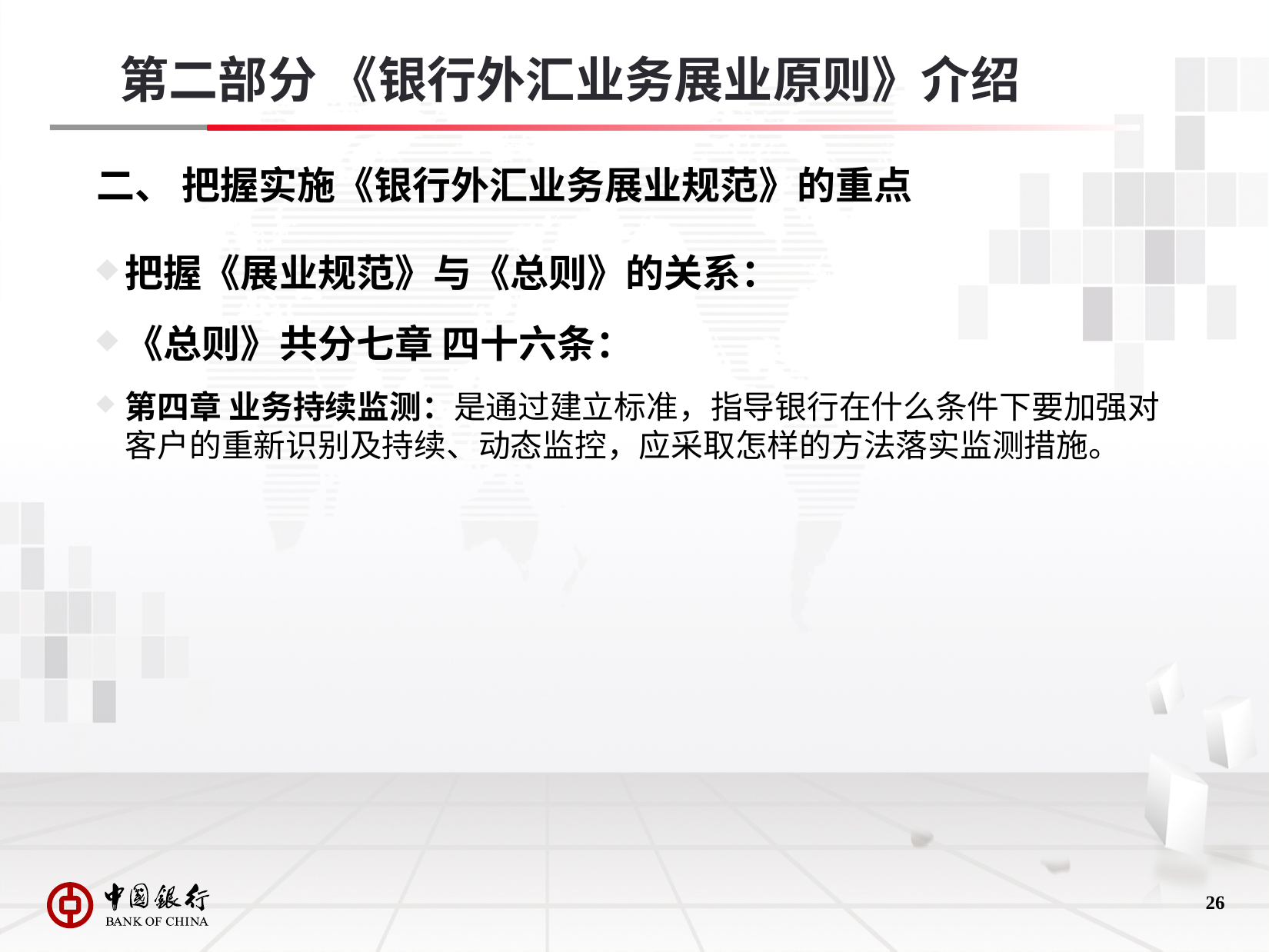

第二部分 《银行外汇业务展业原则》介绍
# 二、 把握实施《银行外汇业务展业规范》的重点
把握《展业规范》与《总则》的关系：
《总则》共分七章 四十六条：
第四章 业务持续监测：是通过建立标准，指导银行在什么条件下要加强对客户的重新识别及持续、动态监控，应采取怎样的方法落实监测措施。

26